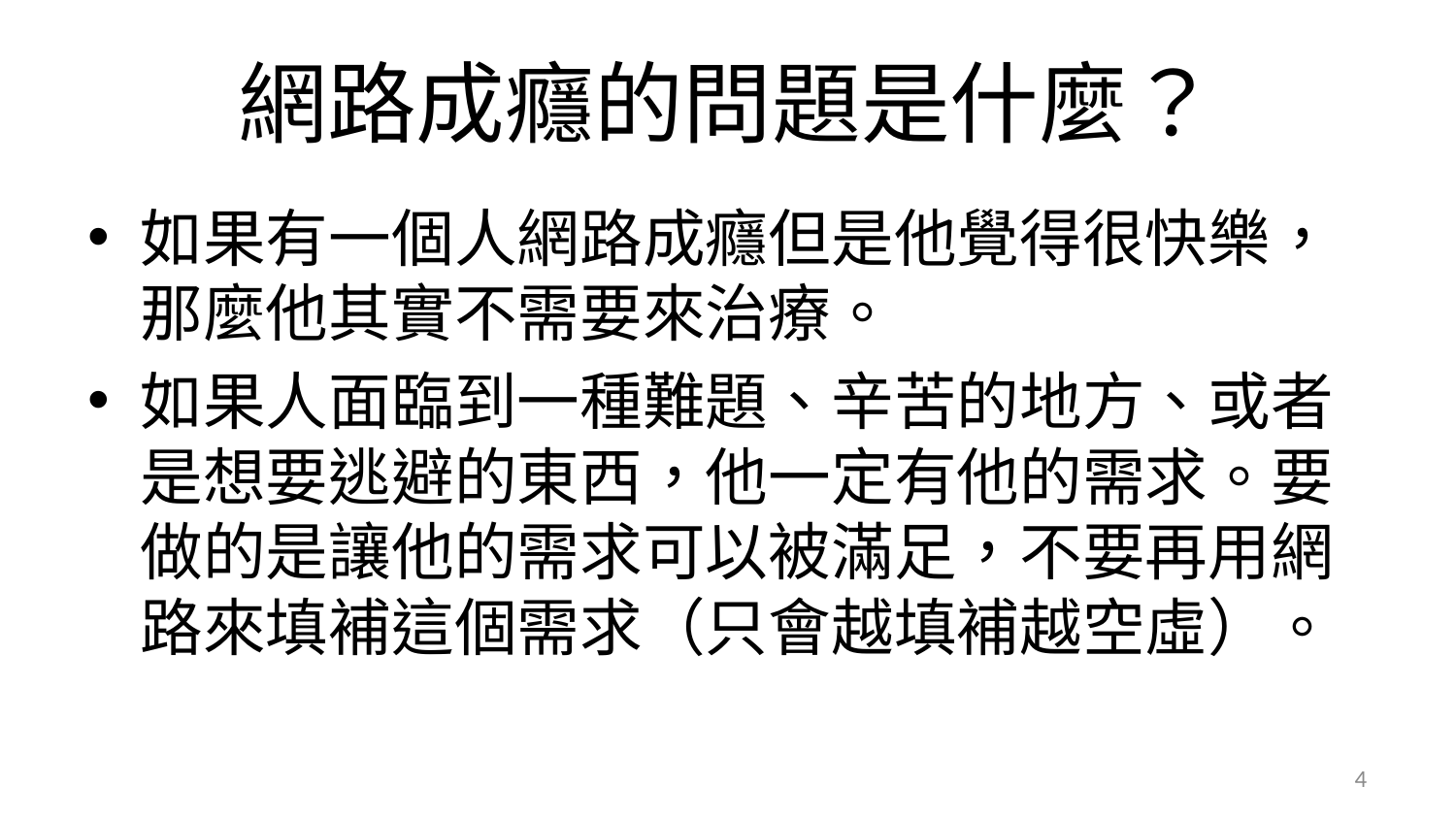

# 網路成癮的問題是什麼？
如果有一個人網路成癮但是他覺得很快樂，那麼他其實不需要來治療。
如果人面臨到一種難題、辛苦的地方、或者是想要逃避的東西，他一定有他的需求。要做的是讓他的需求可以被滿足，不要再用網路來填補這個需求（只會越填補越空虛）。
4